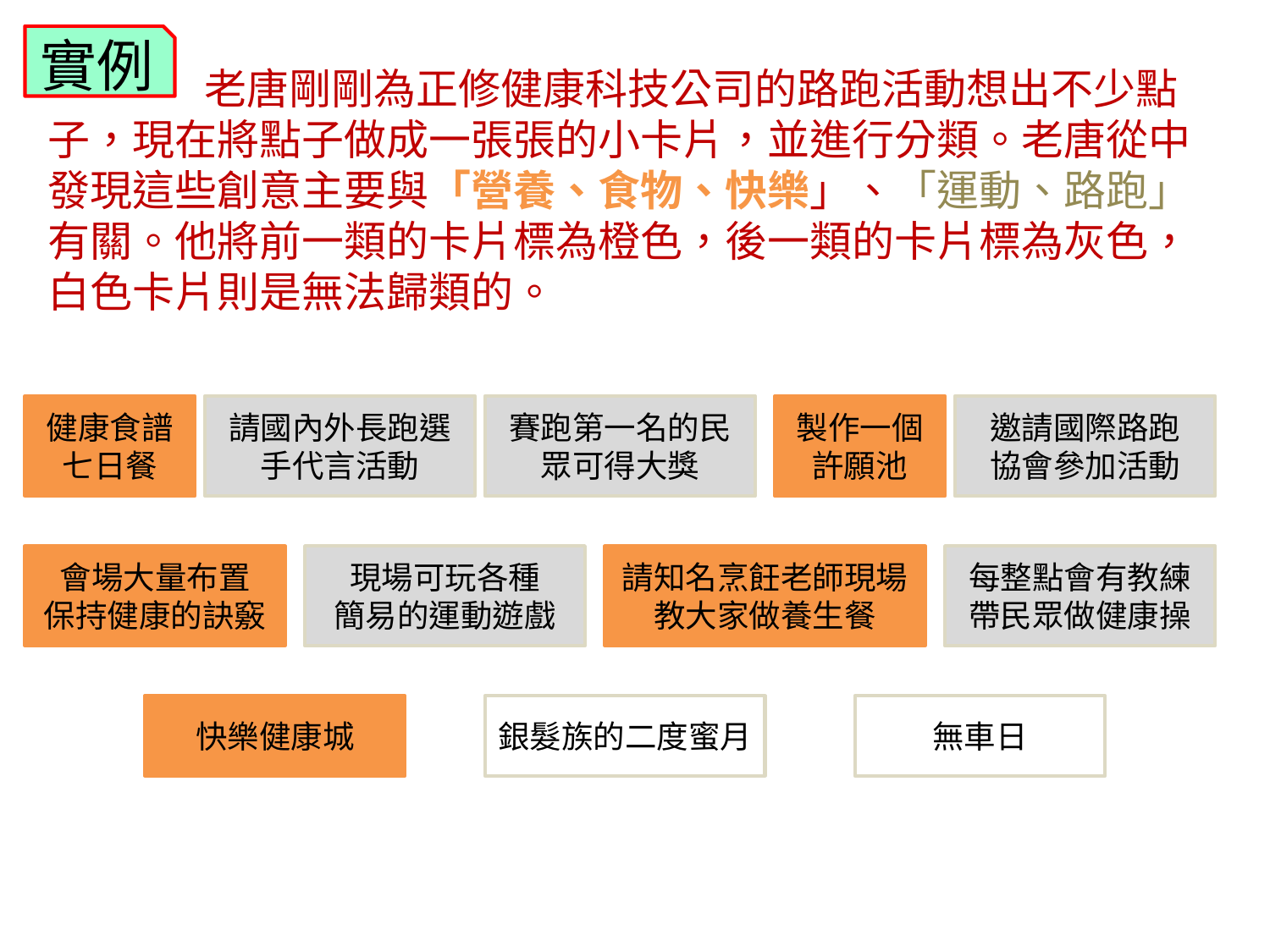

實例
                   老唐剛剛為正修健康科技公司的路跑活動想出不少點子，現在將點子做成一張張的小卡片，並進行分類。老唐從中發現這些創意主要與「營養、食物、快樂」、「運動、路跑」有關。他將前一類的卡片標為橙色，後一類的卡片標為灰色，白色卡片則是無法歸類的。

健康食譜七日餐
請國內外長跑選手代言活動
賽跑第一名的民眾可得大獎
製作一個許願池
邀請國際路跑
協會參加活動
現場可玩各種
簡易的運動遊戲
請知名烹飪老師現場教大家做養生餐
每整點會有教練帶民眾做健康操
快樂健康城
銀髮族的二度蜜月
無車日
會場大量布置
保持健康的訣竅